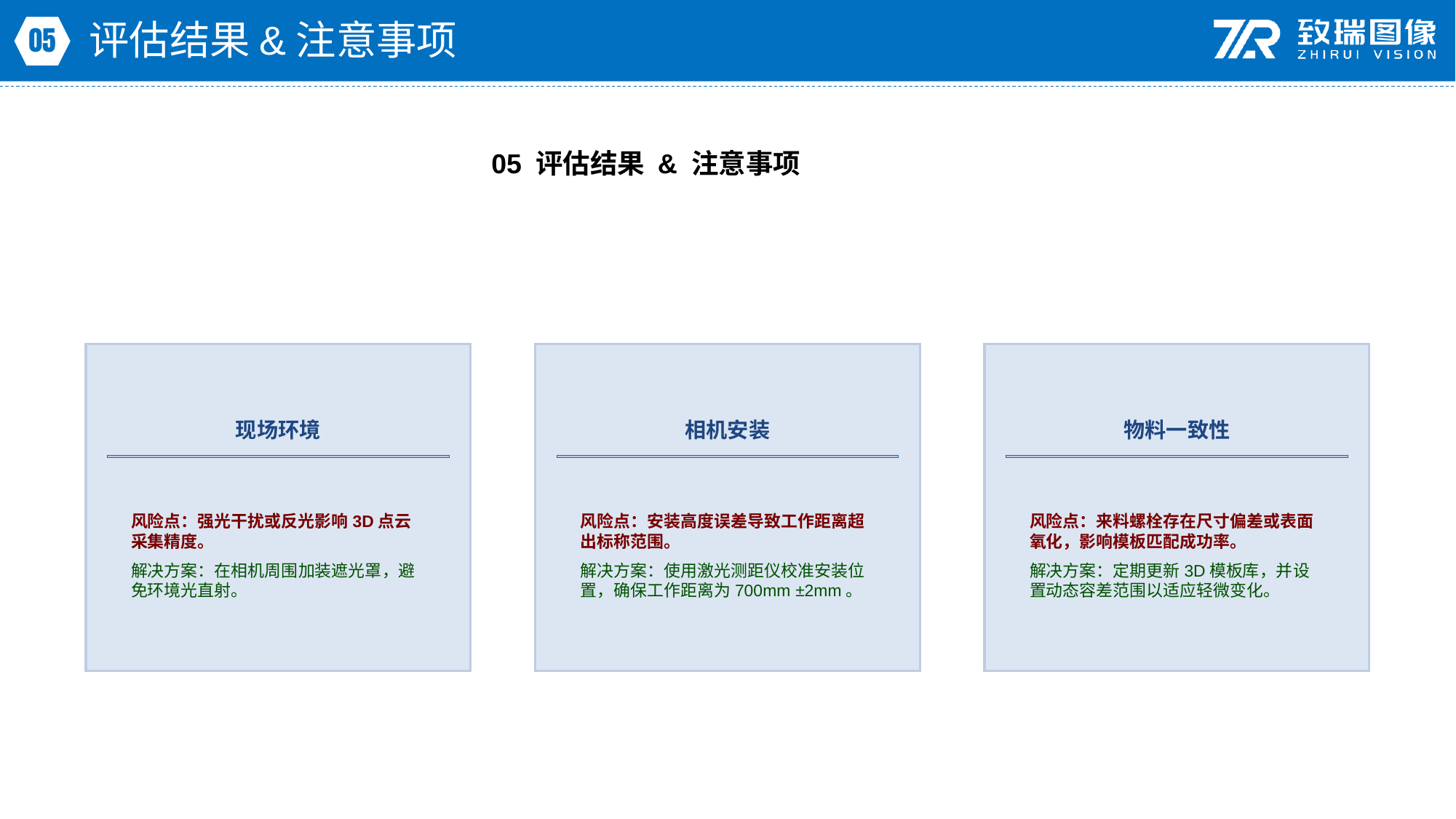

评估结果&注意事项
05

05 评估结果 & 注意事项

现场环境

相机安装

物料一致性

风险点：强光干扰或反光影响3D点云采集精度。
解决方案：在相机周围加装遮光罩，避免环境光直射。

风险点：安装高度误差导致工作距离超出标称范围。
解决方案：使用激光测距仪校准安装位置，确保工作距离为700mm ±2mm。

风险点：来料螺栓存在尺寸偏差或表面氧化，影响模板匹配成功率。
解决方案：定期更新3D模板库，并设置动态容差范围以适应轻微变化。